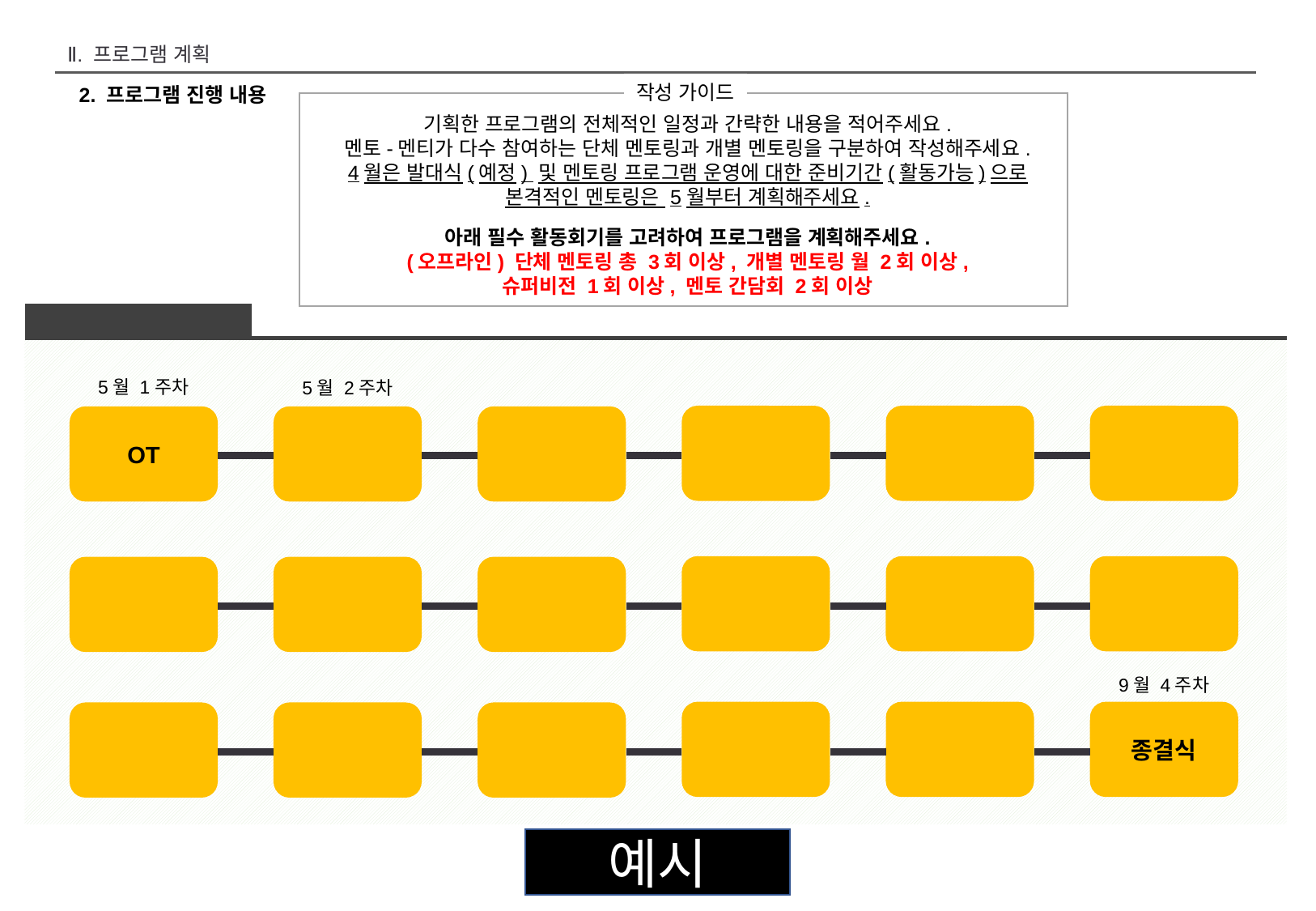

Ⅱ. 프로그램 계획
작성 가이드
기획한 프로그램의 전체적인 일정과 간략한 내용을 적어주세요.
멘토-멘티가 다수 참여하는 단체 멘토링과 개별 멘토링을 구분하여 작성해주세요.
4월은 발대식(예정) 및 멘토링 프로그램 운영에 대한 준비기간(활동가능)으로
본격적인 멘토링은 5월부터 계획해주세요.

아래 필수 활동회기를 고려하여 프로그램을 계획해주세요.
(오프라인) 단체 멘토링 총 3회 이상, 개별 멘토링 월 2회 이상,
슈퍼비전 1회 이상, 멘토 간담회 2회 이상

2. 프로그램 진행 내용
프로그램 진행 일정

5월 1주차
5월 2주차

OT

9월 4주차

종결식

예시